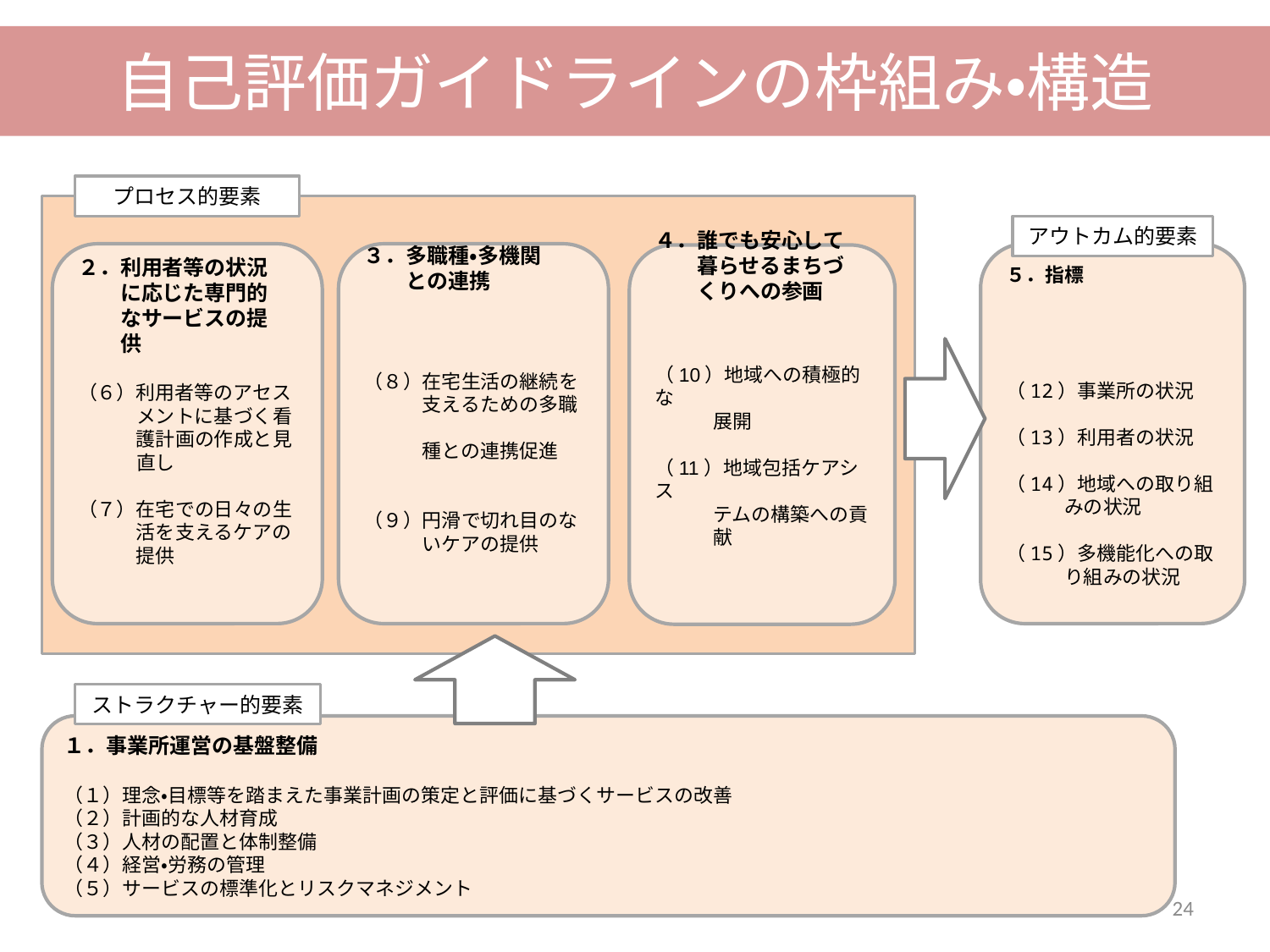

自己評価ガイドラインの枠組み・構造
プロセス的要素

アウトカム的要素
２．利用者等の状況
　　に応じた専門的
　　なサービスの提
　　供

（６）利用者等のアセス
　　　メントに基づく看
　　　護計画の作成と見
　　　直し

（７）在宅での日々の生
　　　活を支えるケアの
　　　提供

３．多職種・多機関
　　との連携

（８）在宅生活の継続を
　　　支えるための多職
　　　種との連携促進

（９）円滑で切れ目のな
　　　いケアの提供

５．指標

（12）事業所の状況

（13）利用者の状況

（14）地域への取り組
　　　みの状況

（15）多機能化への取
　　　り組みの状況

４．誰でも安心して
　　暮らせるまちづ
　　くりへの参画

（10）地域への積極的な
　　　展開

（11）地域包括ケアシス
　　　テムの構築への貢
　　　献

ストラクチャー的要素
１．事業所運営の基盤整備

（１）理念・目標等を踏まえた事業計画の策定と評価に基づくサービスの改善
（２）計画的な人材育成
（３）人材の配置と体制整備
（４）経営・労務の管理
（５）サービスの標準化とリスクマネジメント
24